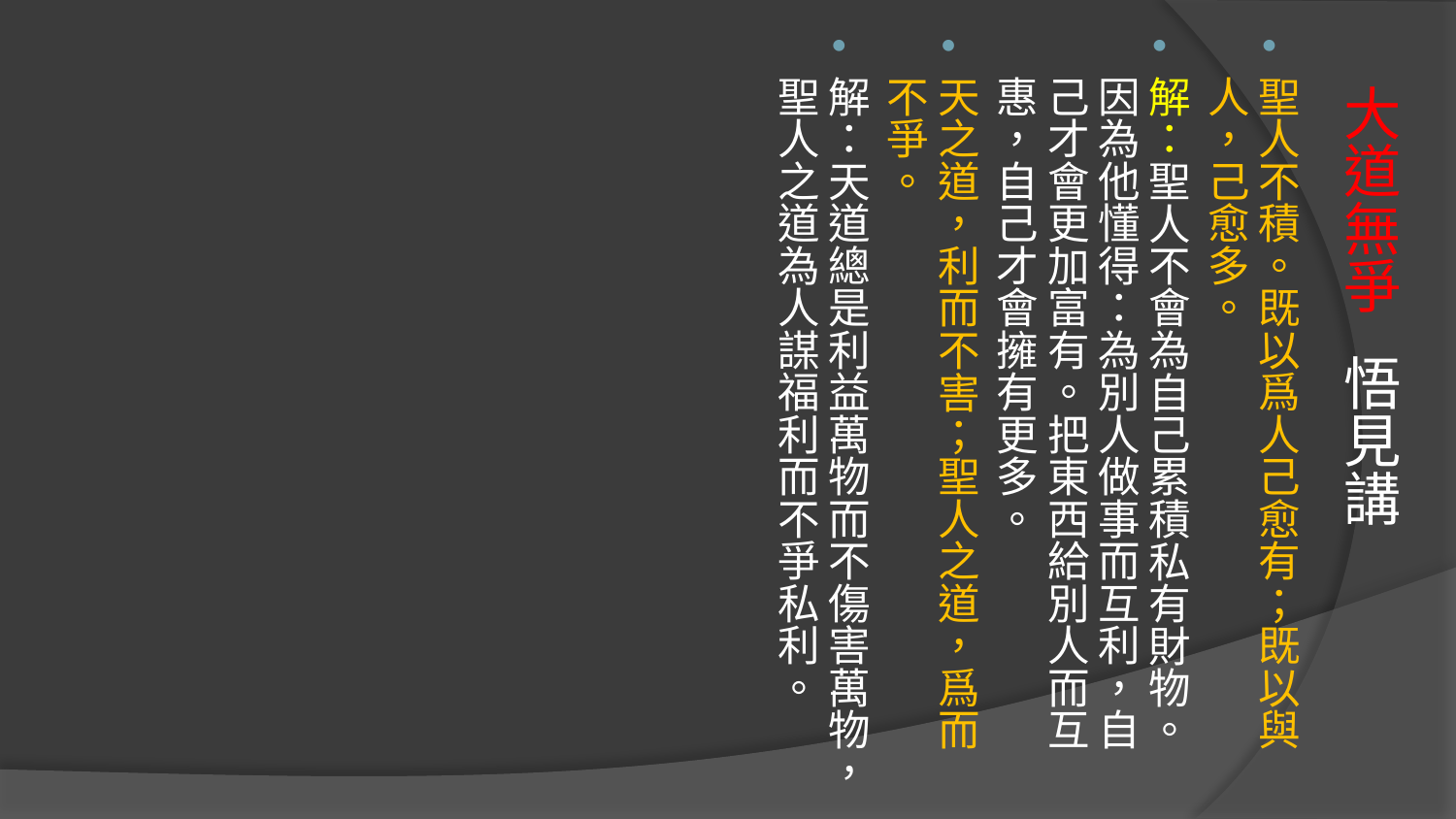

聖人不積。既以爲人己愈有；既以與人，己愈多。
解：聖人不會為自己累積私有財物。因為他懂得：為別人做事而互利，自己才會更加富有。把東西給別人而互惠，自己才會擁有更多。
天之道，利而不害；聖人之道，爲而不爭。
解：天道總是利益萬物而不傷害萬物，聖人之道為人謀福利而不爭私利。

# 大道無爭   悟見講